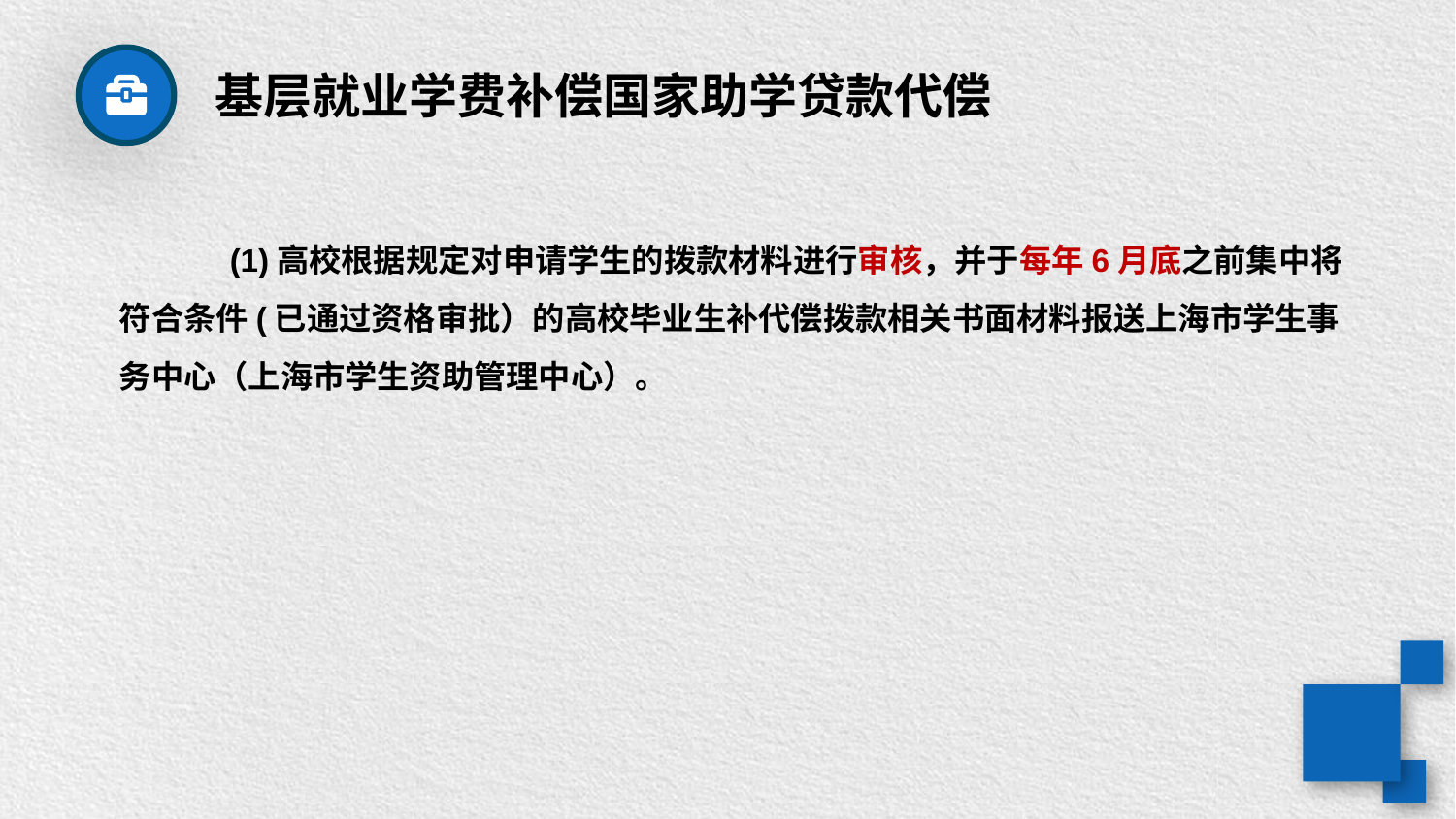

基层就业学费补偿国家助学贷款代偿

      (1)高校根据规定对申请学生的拨款材料进行审核，并于每年6月底之前集中将符合条件(已通过资格审批）的高校毕业生补代偿拨款相关书面材料报送上海市学生事务中心（上海市学生资助管理中心）。